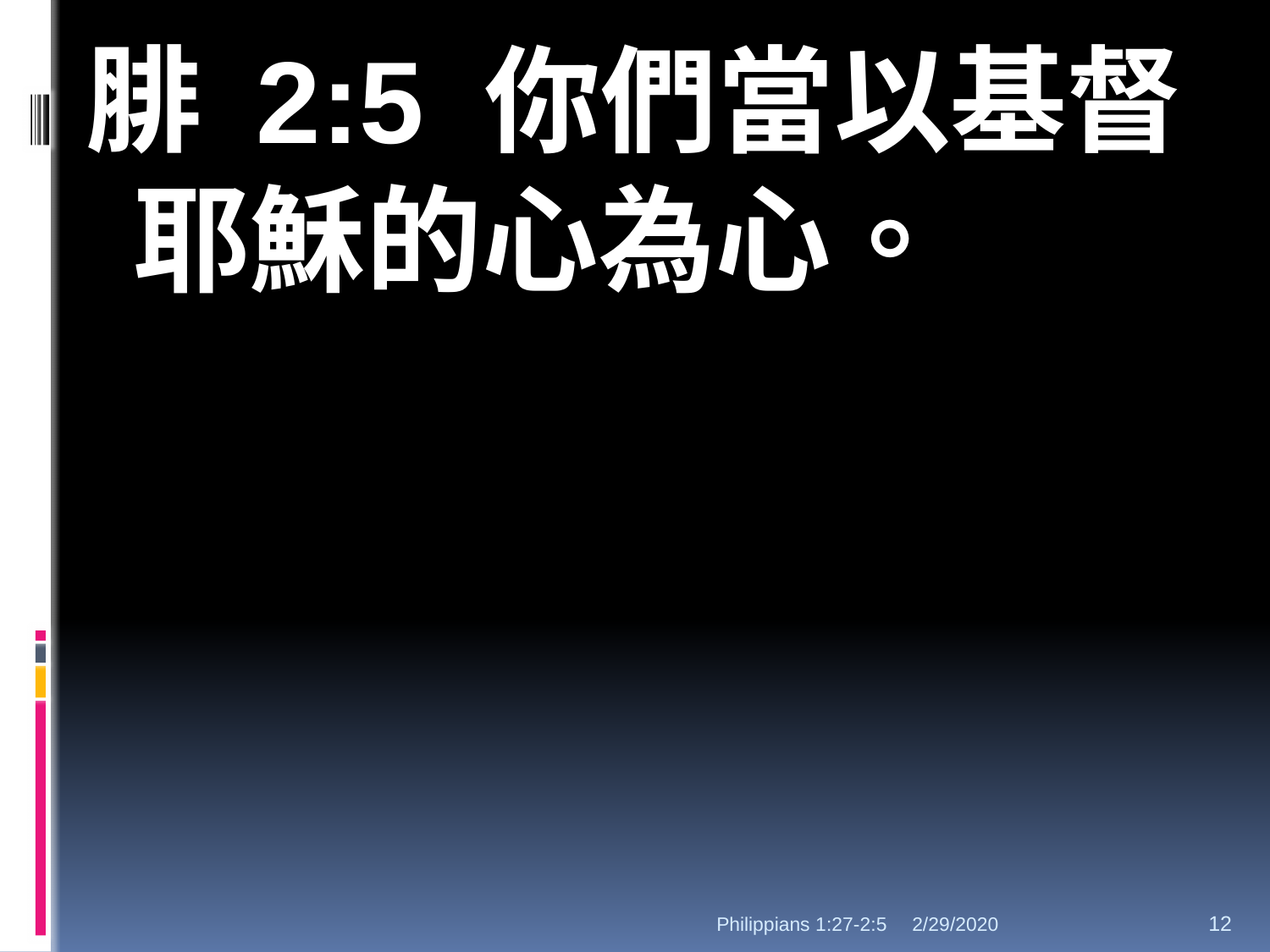

#
腓 2:5 你們當以基督耶穌的心為心。

Philippians 1:27-2:5
2/29/2020
12